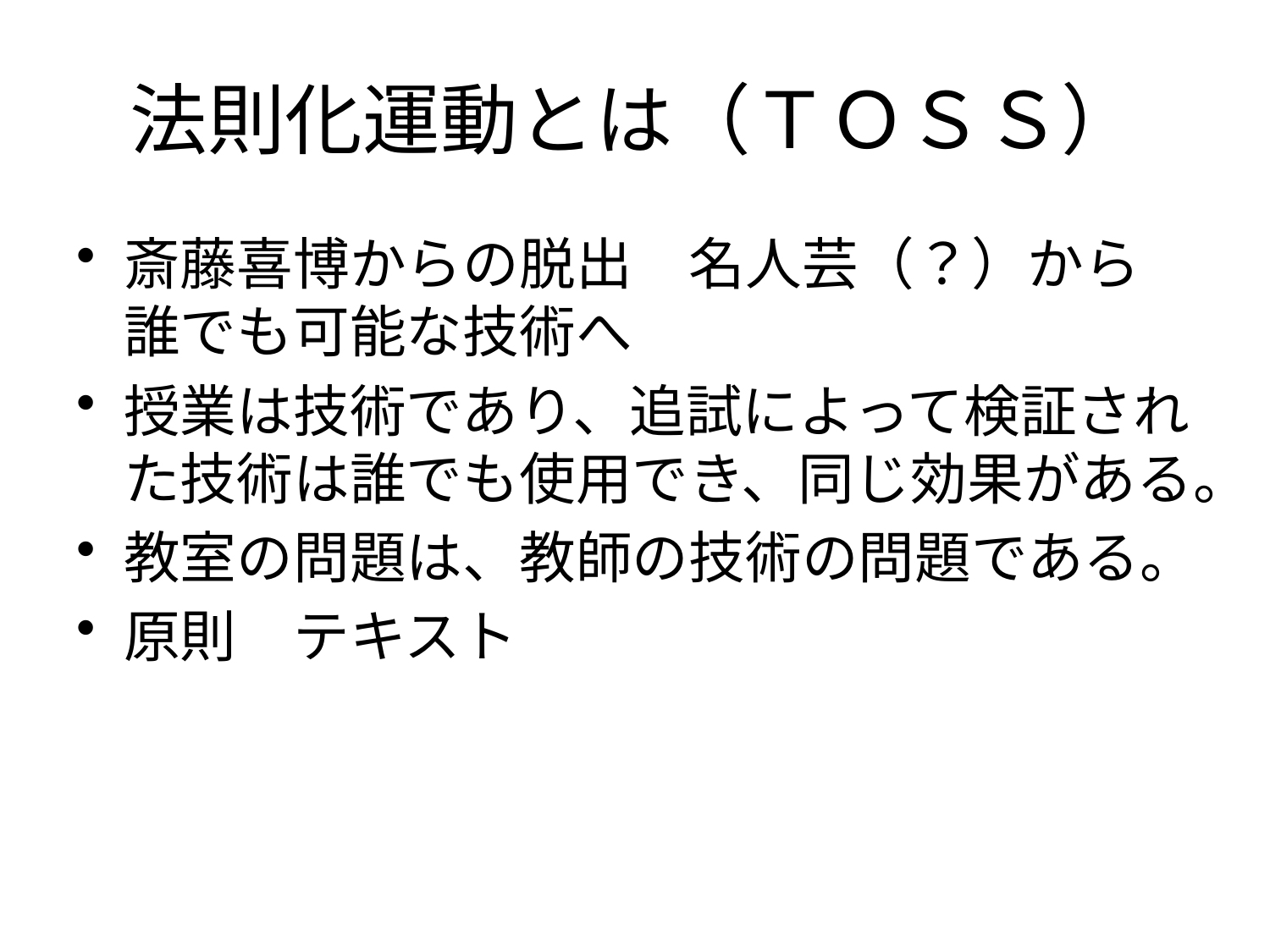

# 法則化運動とは（ＴＯＳＳ）
斎藤喜博からの脱出　名人芸（？）から誰でも可能な技術へ
授業は技術であり、追試によって検証された技術は誰でも使用でき、同じ効果がある。
教室の問題は、教師の技術の問題である。
原則　テキスト